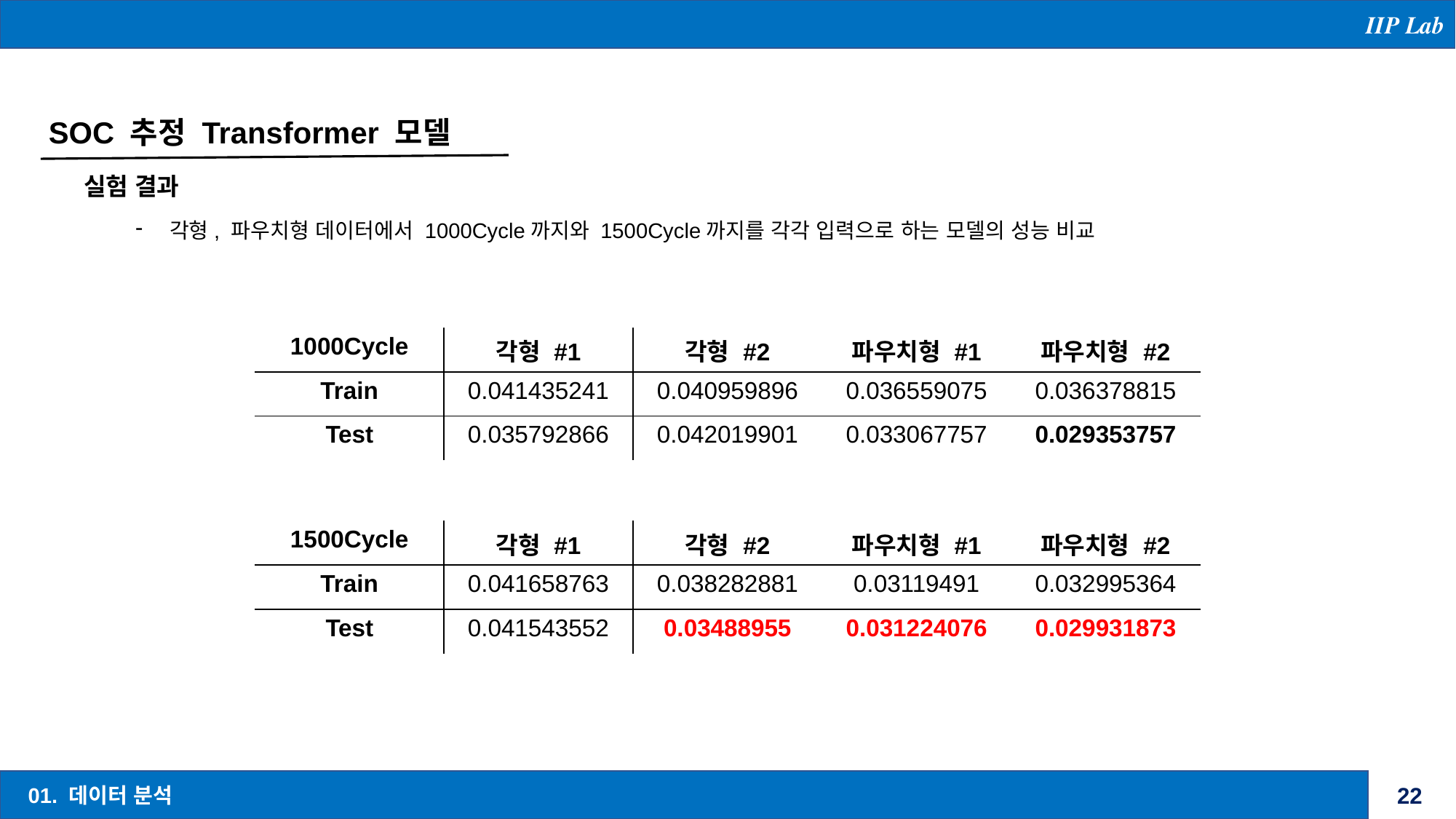

IIP Lab
SOC 추정 Transformer 모델
실험 결과
각형, 파우치형 데이터에서 1000Cycle까지와 1500Cycle까지를 각각 입력으로 하는 모델의 성능 비교
| 1000Cycle | 각형 #1 | 각형 #2 | 파우치형 #1 | 파우치형 #2 |
| --- | --- | --- | --- | --- |
| Train | 0.041435241 | 0.040959896 | 0.036559075 | 0.036378815 |
| Test | 0.035792866 | 0.042019901 | 0.033067757 | 0.029353757 |
| 1500Cycle | 각형 #1 | 각형 #2 | 파우치형 #1 | 파우치형 #2 |
| --- | --- | --- | --- | --- |
| Train | 0.041658763 | 0.038282881 | 0.03119491 | 0.032995364 |
| Test | 0.041543552 | 0.03488955 | 0.031224076 | 0.029931873 |

01. 데이터 분석